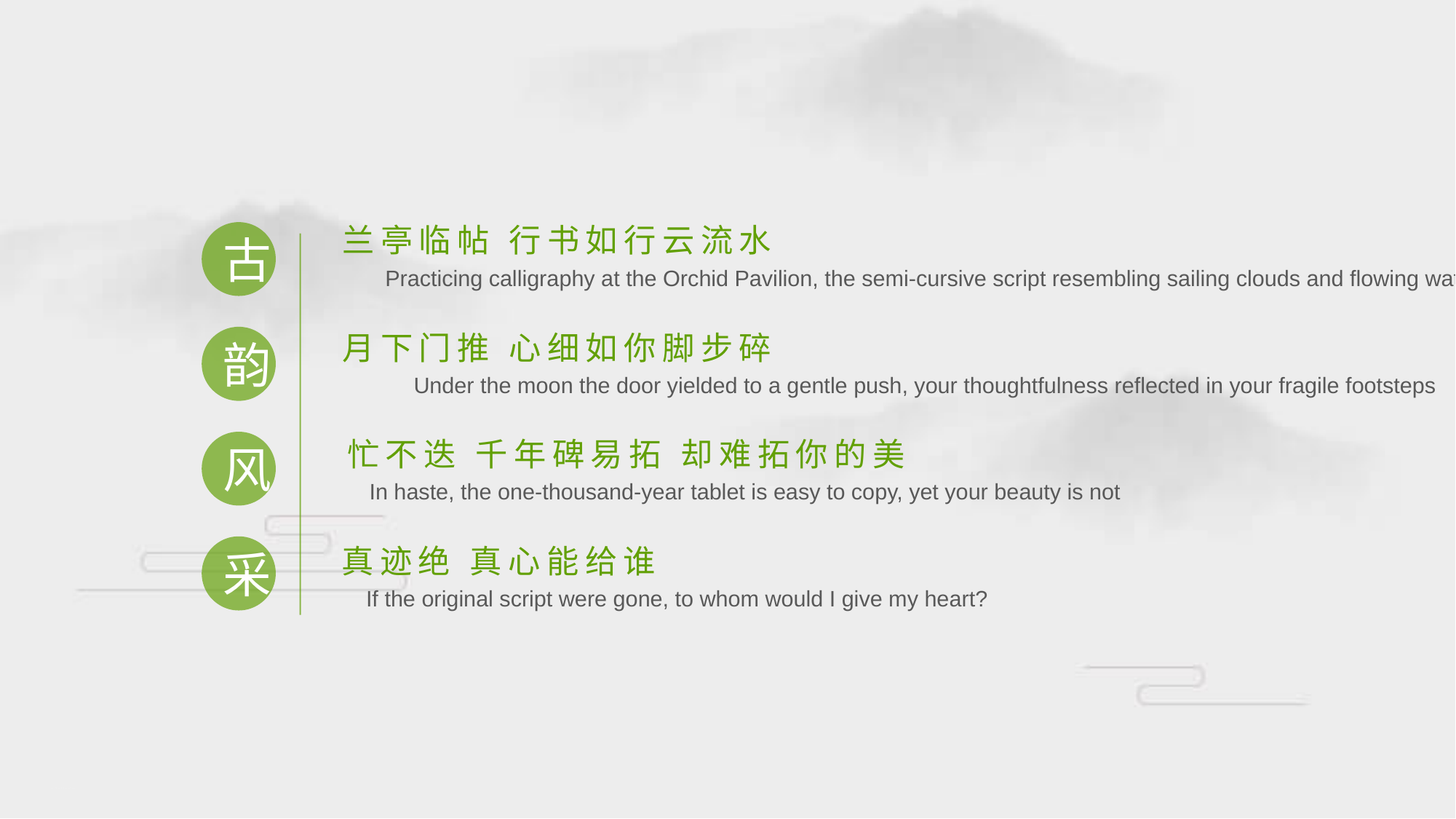

兰亭临帖 行书如行云流水
Practicing calligraphy at the Orchid Pavilion, the semi-cursive script resembling sailing clouds and flowing water
古
月下门推 心细如你脚步碎
Under the moon the door yielded to a gentle push, your thoughtfulness reflected in your fragile footsteps
韵
忙不迭 千年碑易拓 却难拓你的美
In haste, the one-thousand-year tablet is easy to copy, yet your beauty is not
风
真迹绝 真心能给谁
If the original script were gone, to whom would I give my heart?
采
PPT模板 http://www.1ppt.com/moban/